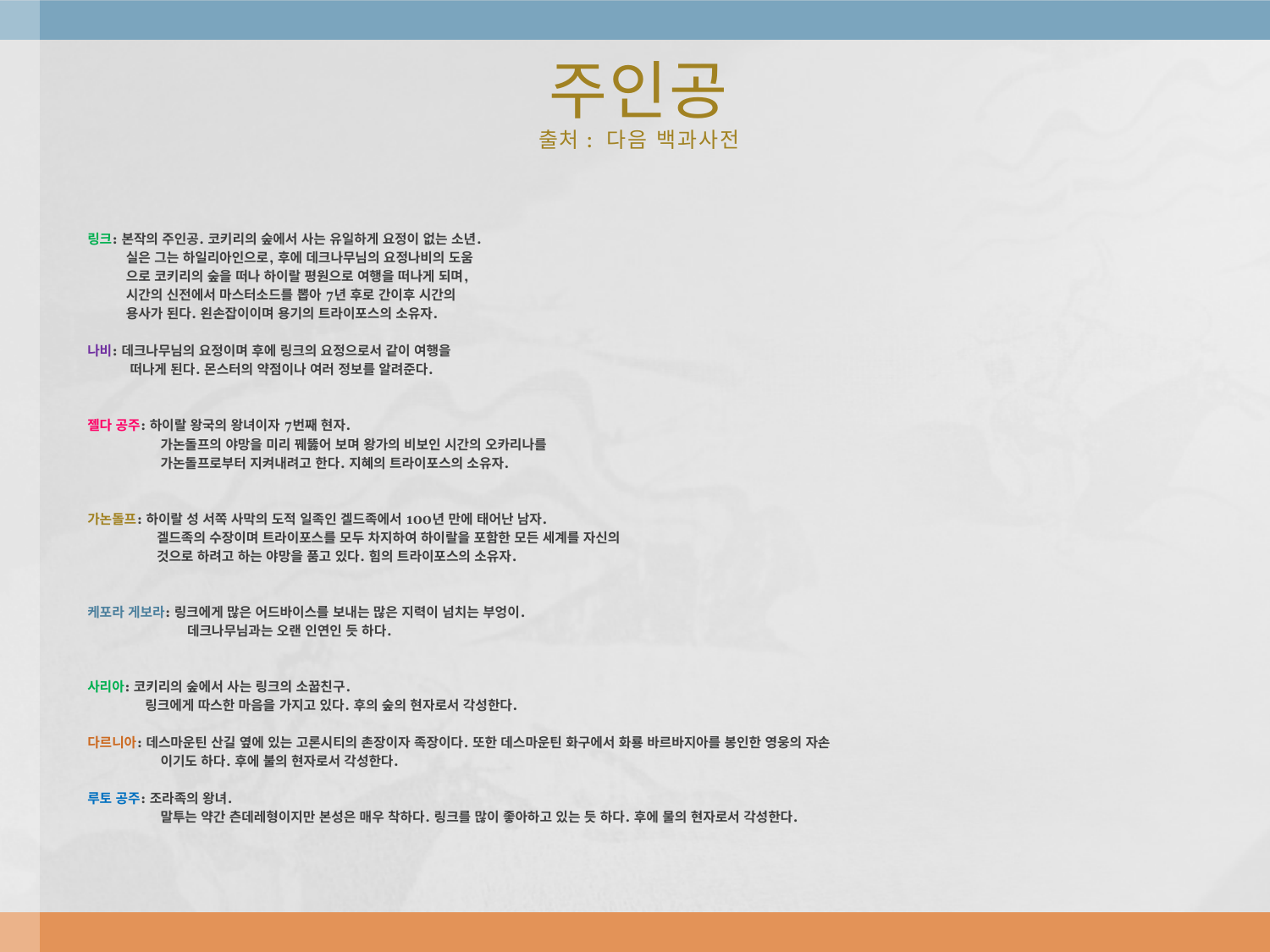

# 주인공 출처: 다음 백과사전

링크: 본작의 주인공. 코키리의 숲에서 사는 유일하게 요정이 없는 소년.
          실은 그는 하일리아인으로, 후에 데크나무님의 요정나비의 도움
          으로 코키리의 숲을 떠나 하이랄 평원으로 여행을 떠나게 되며,
          시간의 신전에서 마스터소드를 뽑아 7년 후로 간이후 시간의
          용사가 된다. 왼손잡이이며 용기의 트라이포스의 소유자.

나비: 데크나무님의 요정이며 후에 링크의 요정으로서 같이 여행을
           떠나게 된다. 몬스터의 약점이나 여러 정보를 알려준다.

젤다 공주: 하이랄 왕국의 왕녀이자 7번째 현자.
                   가논돌프의 야망을 미리 꿰뚫어 보며 왕가의 비보인 시간의 오카리나를
                   가논돌프로부터 지켜내려고 한다. 지혜의 트라이포스의 소유자.

가논돌프: 하이랄 성 서쪽 사막의 도적 일족인 겔드족에서 100년 만에 태어난 남자.
                  겔드족의 수장이며 트라이포스를 모두 차지하여 하이랄을 포함한 모든 세계를 자신의
                  것으로 하려고 하는 야망을 품고 있다. 힘의 트라이포스의 소유자.

케포라 게보라: 링크에게 많은 어드바이스를 보내는 많은 지력이 넘치는 부엉이.
                          데크나무님과는 오랜 인연인 듯 하다.

사리아: 코키리의 숲에서 사는 링크의 소꿉친구.
               링크에게 따스한 마음을 가지고 있다. 후의 숲의 현자로서 각성한다.

다르니아: 데스마운틴 산길 옆에 있는 고론시티의 촌장이자 족장이다. 또한 데스마운틴 화구에서 화룡 바르바지아를 봉인한 영웅의 자손
                   이기도 하다. 후에 불의 현자로서 각성한다.

루토 공주: 조라족의 왕녀.
                   말투는 약간 츤데레형이지만 본성은 매우 착하다. 링크를 많이 좋아하고 있는 듯 하다. 후에 물의 현자로서 각성한다.